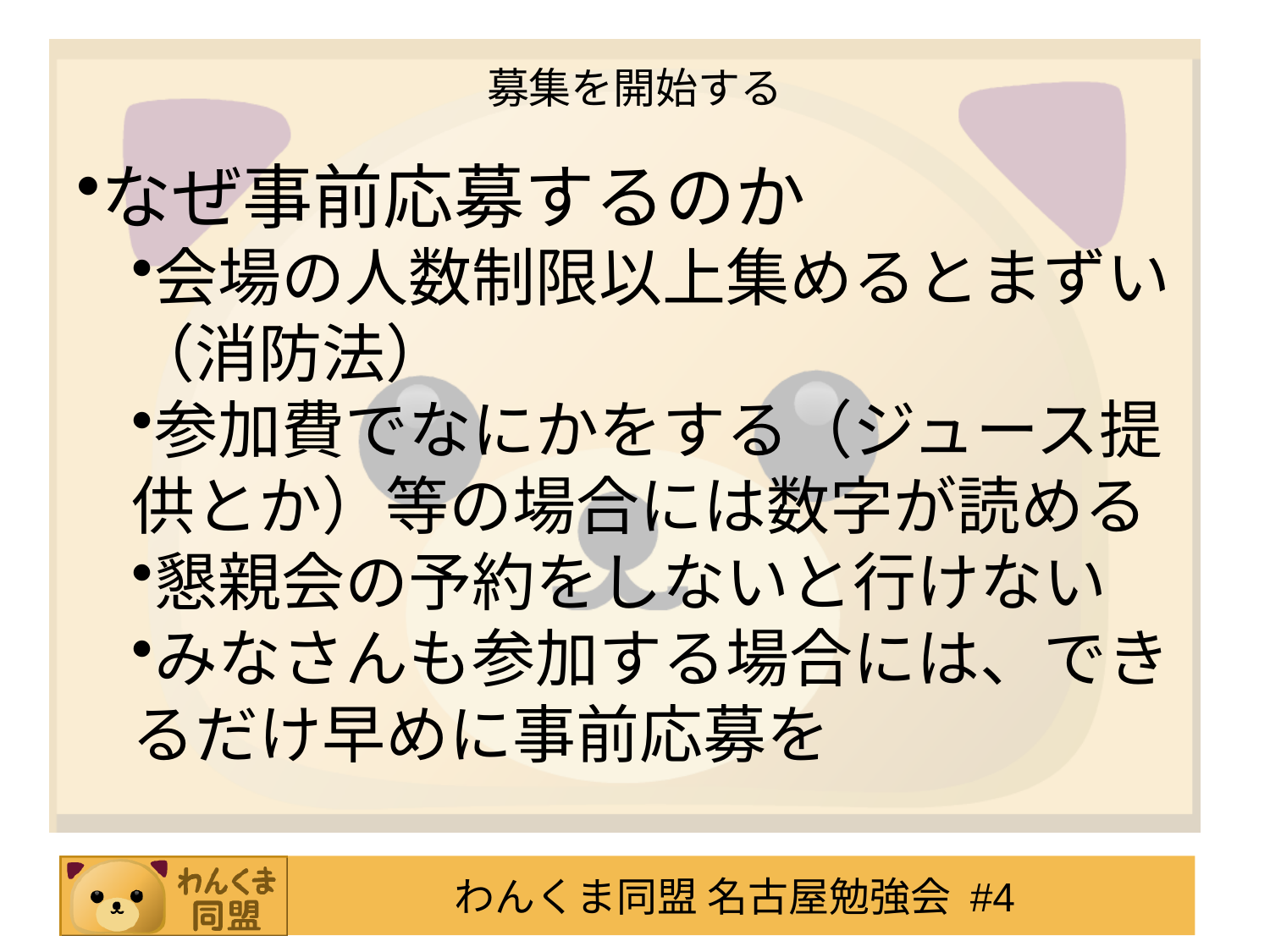

# 募集を開始する
なぜ事前応募するのか
会場の人数制限以上集めるとまずい（消防法）
参加費でなにかをする（ジュース提供とか）等の場合には数字が読める
懇親会の予約をしないと行けない
みなさんも参加する場合には、できるだけ早めに事前応募を